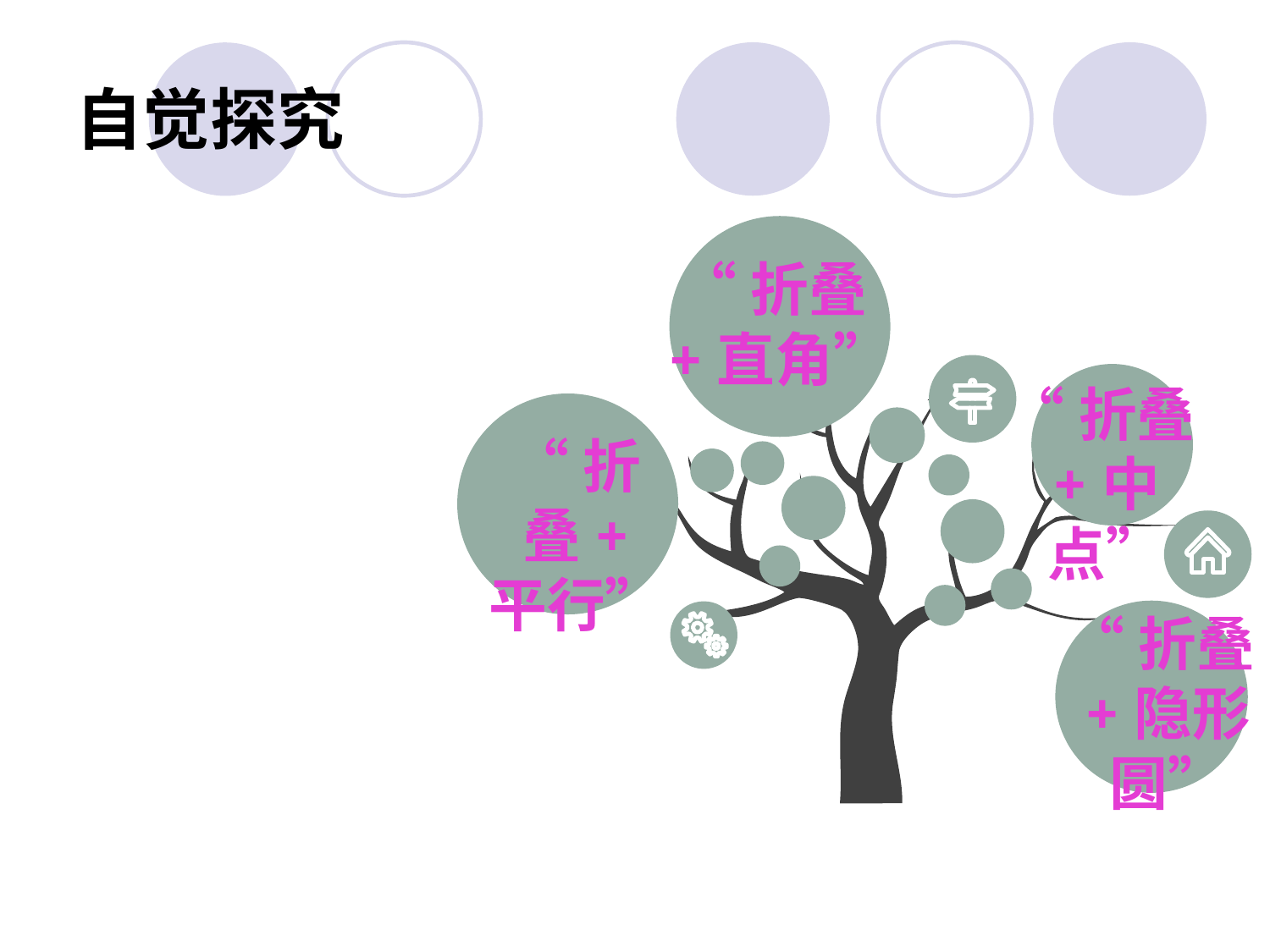

# 自觉探究

“折叠+直角”

“折叠+中点”

“折叠+ 平行”

“折叠+隐形圆”